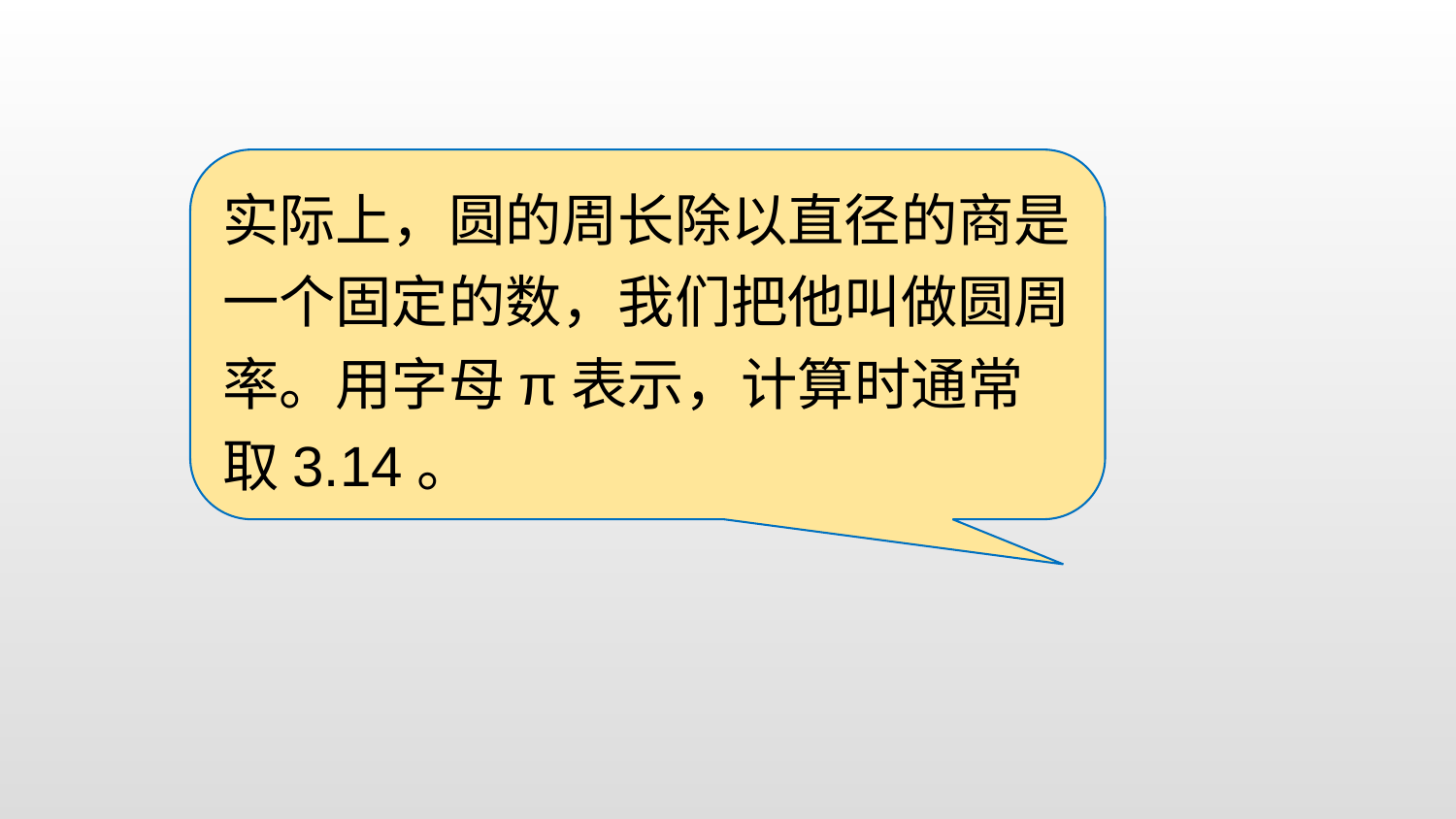

实际上，圆的周长除以直径的商是一个固定的数，我们把他叫做圆周率。用字母π表示，计算时通常取3.14。